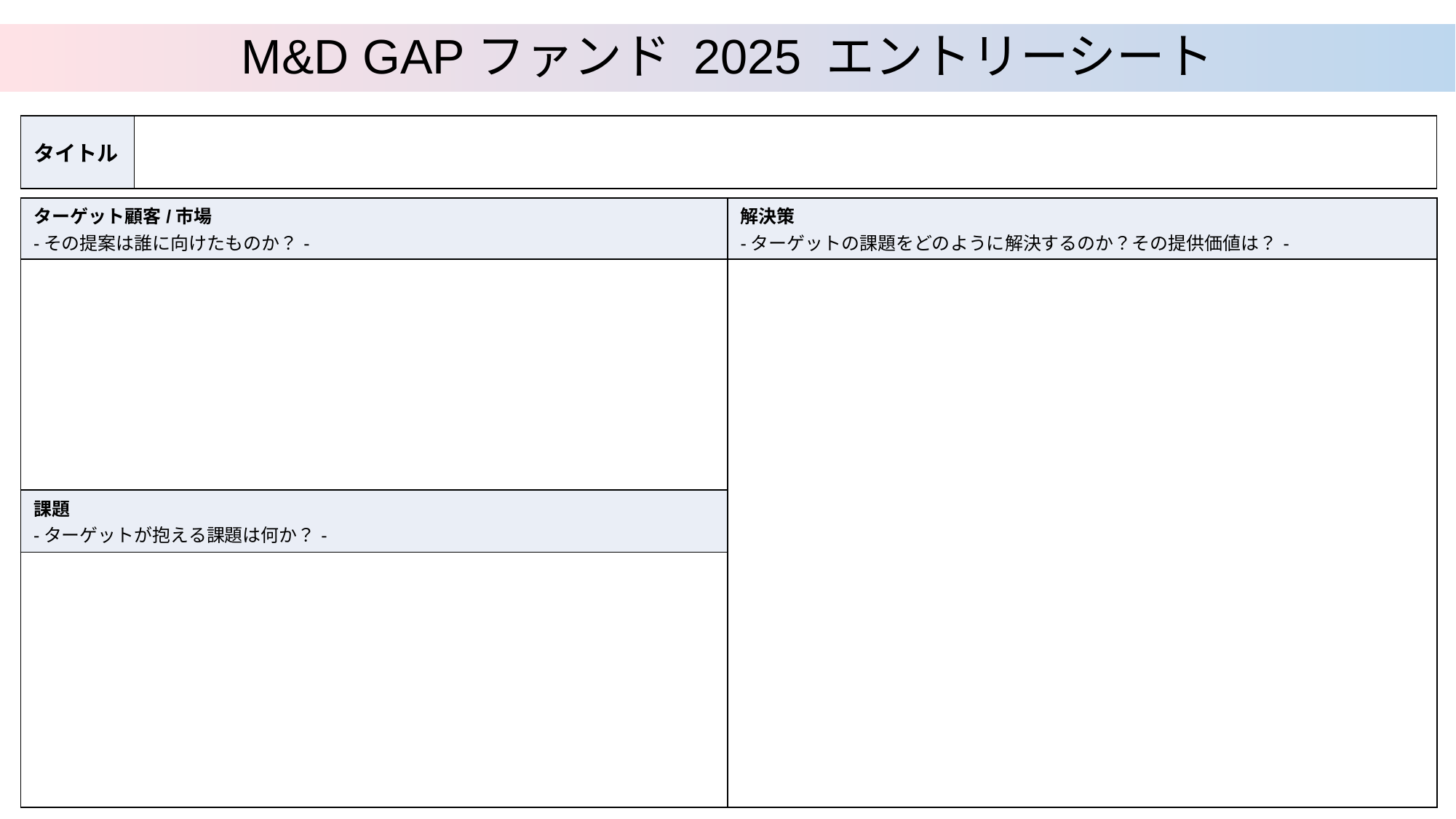

M&D GAPファンド 2025 エントリーシート
| タイトル |  |
| --- | --- |
| ターゲット顧客/市場 -その提案は誰に向けたものか？- | 解決策 -ターゲットの課題をどのように解決するのか？その提供価値は？- |
| --- | --- |
|  |  |
| 課題 -ターゲットが抱える課題は何か？- |  |
|  |  |